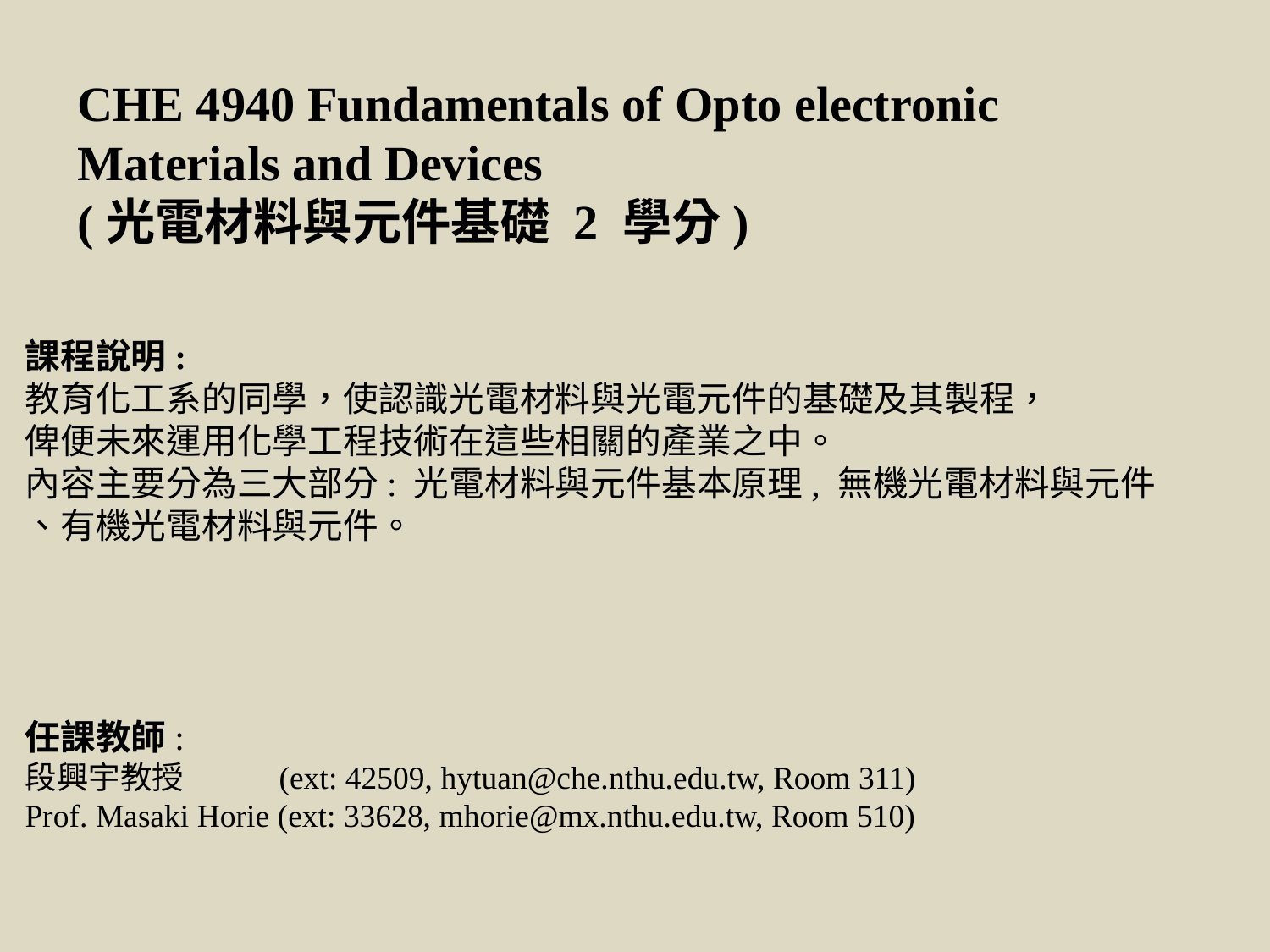

CHE 4940 Fundamentals of Opto electronic Materials and Devices
(光電材料與元件基礎 2 學分)
課程說明:
教育化工系的同學，使認識光電材料與光電元件的基礎及其製程，
俾便未來運用化學工程技術在這些相關的產業之中。
內容主要分為三大部分: 光電材料與元件基本原理, 無機光電材料與元件
、有機光電材料與元件。

任課教師:
段興宇教授	(ext: 42509, hytuan@che.nthu.edu.tw, Room 311)
Prof. Masaki Horie (ext: 33628, mhorie@mx.nthu.edu.tw, Room 510)